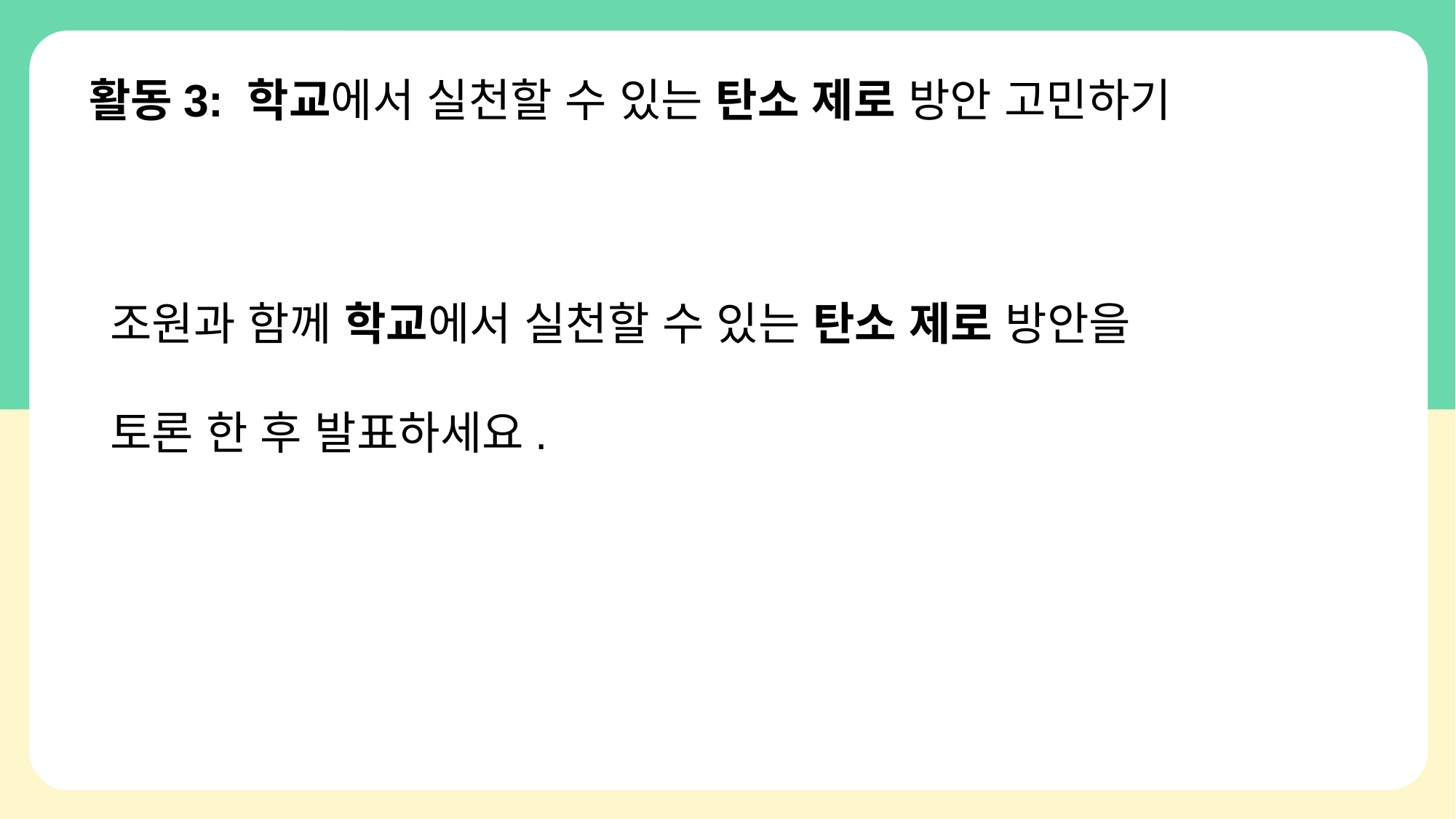

# 활동3: 학교에서 실천할 수 있는 탄소 제로 방안 고민하기
조원과 함께 학교에서 실천할 수 있는 탄소 제로 방안을
토론 한 후 발표하세요.